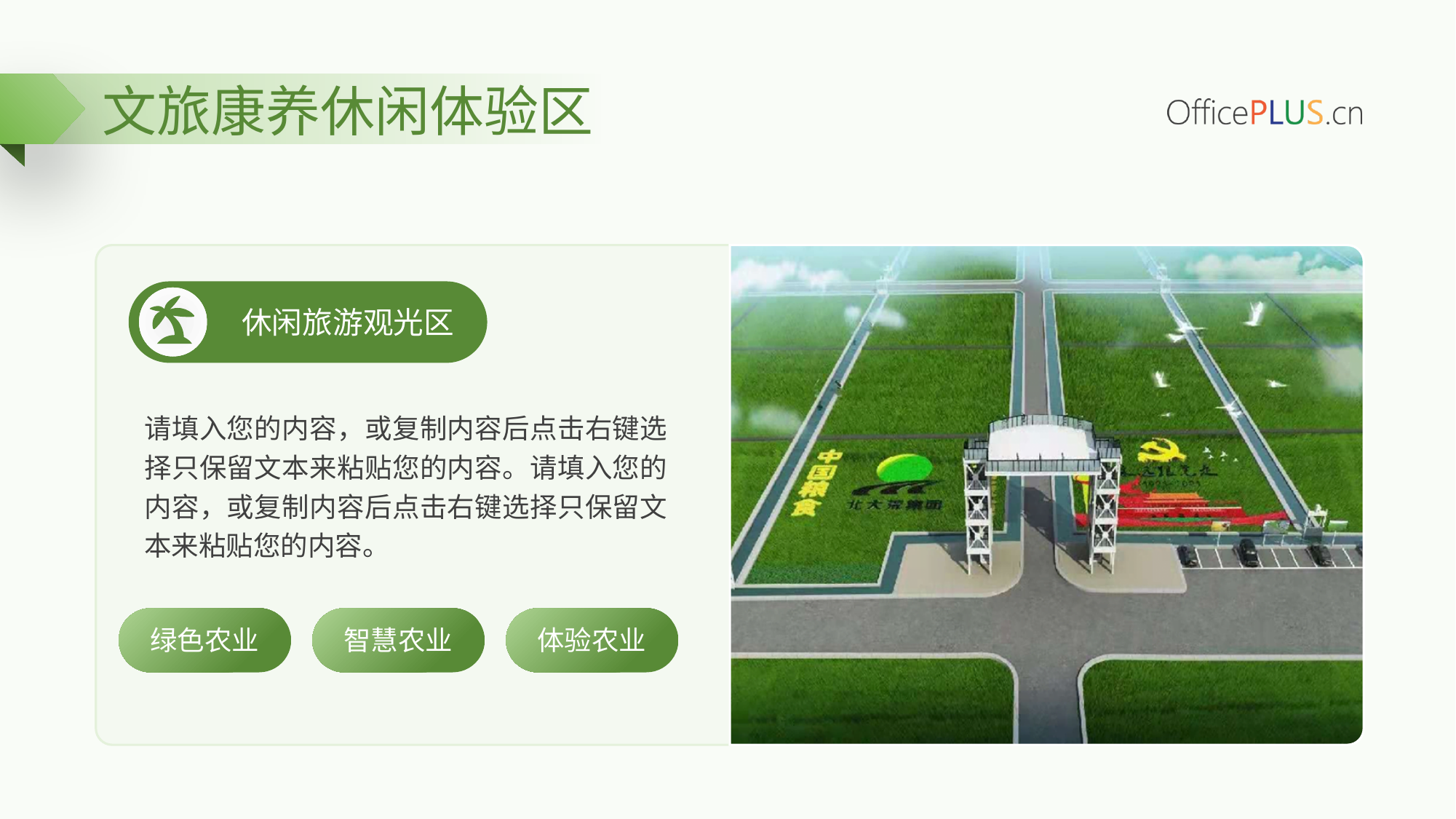

文旅康养休闲体验区

休闲旅游观光区
请填入您的内容，或复制内容后点击右键选择只保留文本来粘贴您的内容。请填入您的内容，或复制内容后点击右键选择只保留文本来粘贴您的内容。

绿色农业
智慧农业
体验农业